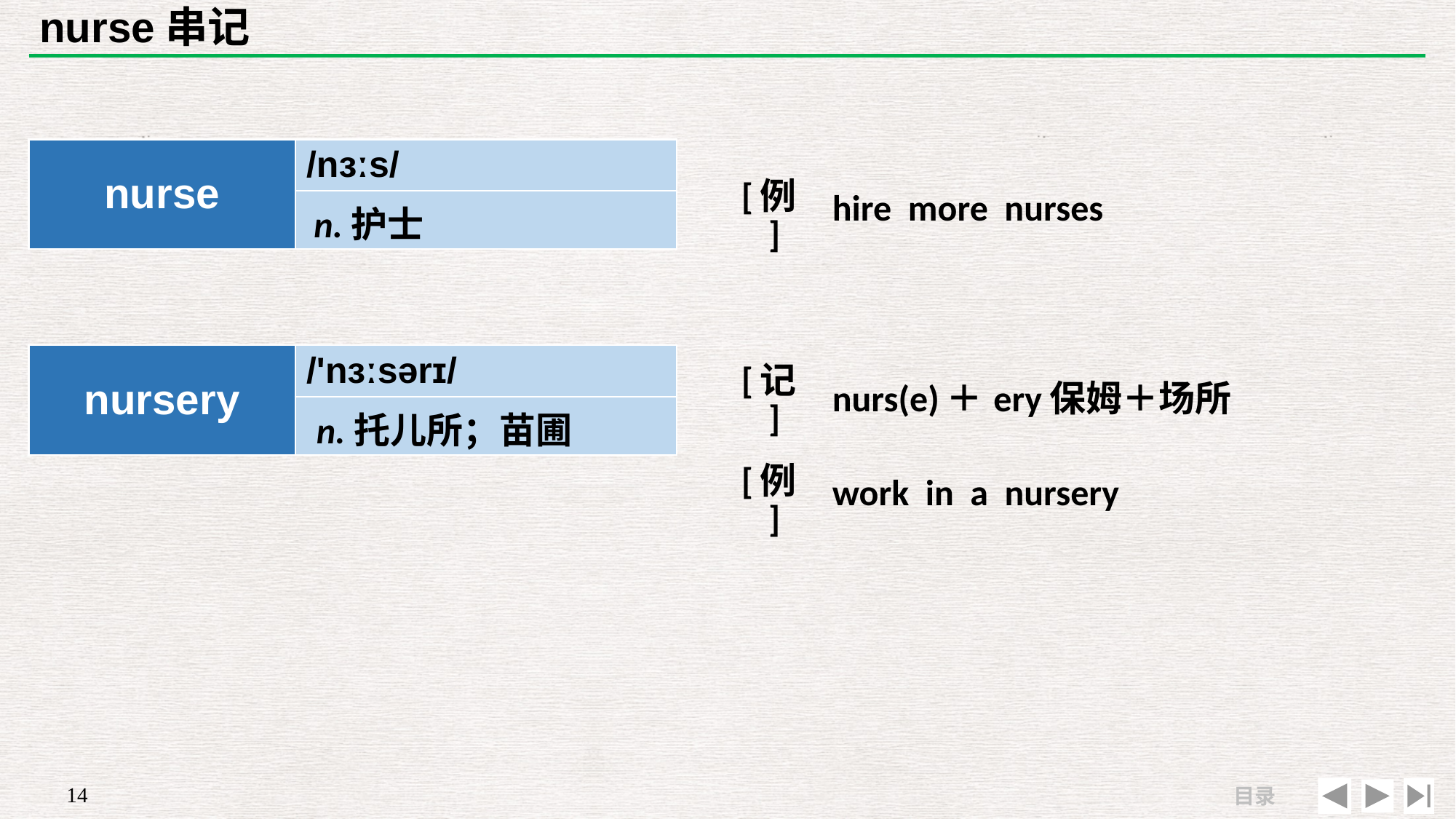

# nurse串记

|  |  |
| --- | --- |
| [例] | hire more nurses |
| nurse | /nɜːs/ |
| --- | --- |
|  |  |
n.护士
| nursery | /'nɜːsərɪ/ |
| --- | --- |
|  |  |
| [记] | nurs(e)＋ery保姆＋场所 |
| --- | --- |
| [例] | work in a nursery |
n.托儿所；苗圃